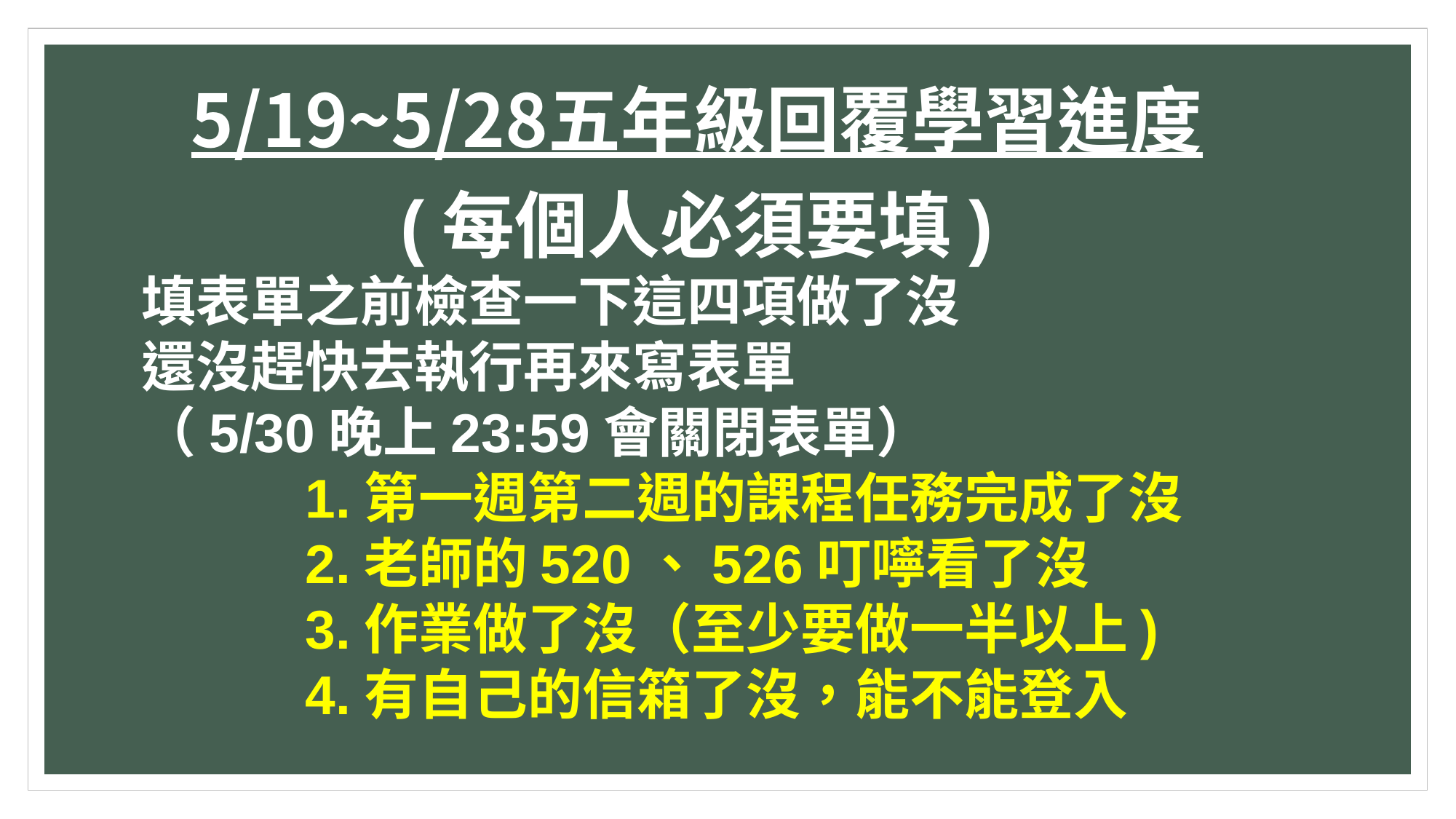

5/19~5/28五年級回覆學習進度(每個人必須要填)
填表單之前檢查一下這四項做了沒
還沒趕快去執行再來寫表單
（5/30晚上23:59會關閉表單）
1.第一週第二週的課程任務完成了沒
2.老師的520、526叮嚀看了沒
3.作業做了沒（至少要做一半以上)
4.有自己的信箱了沒，能不能登入